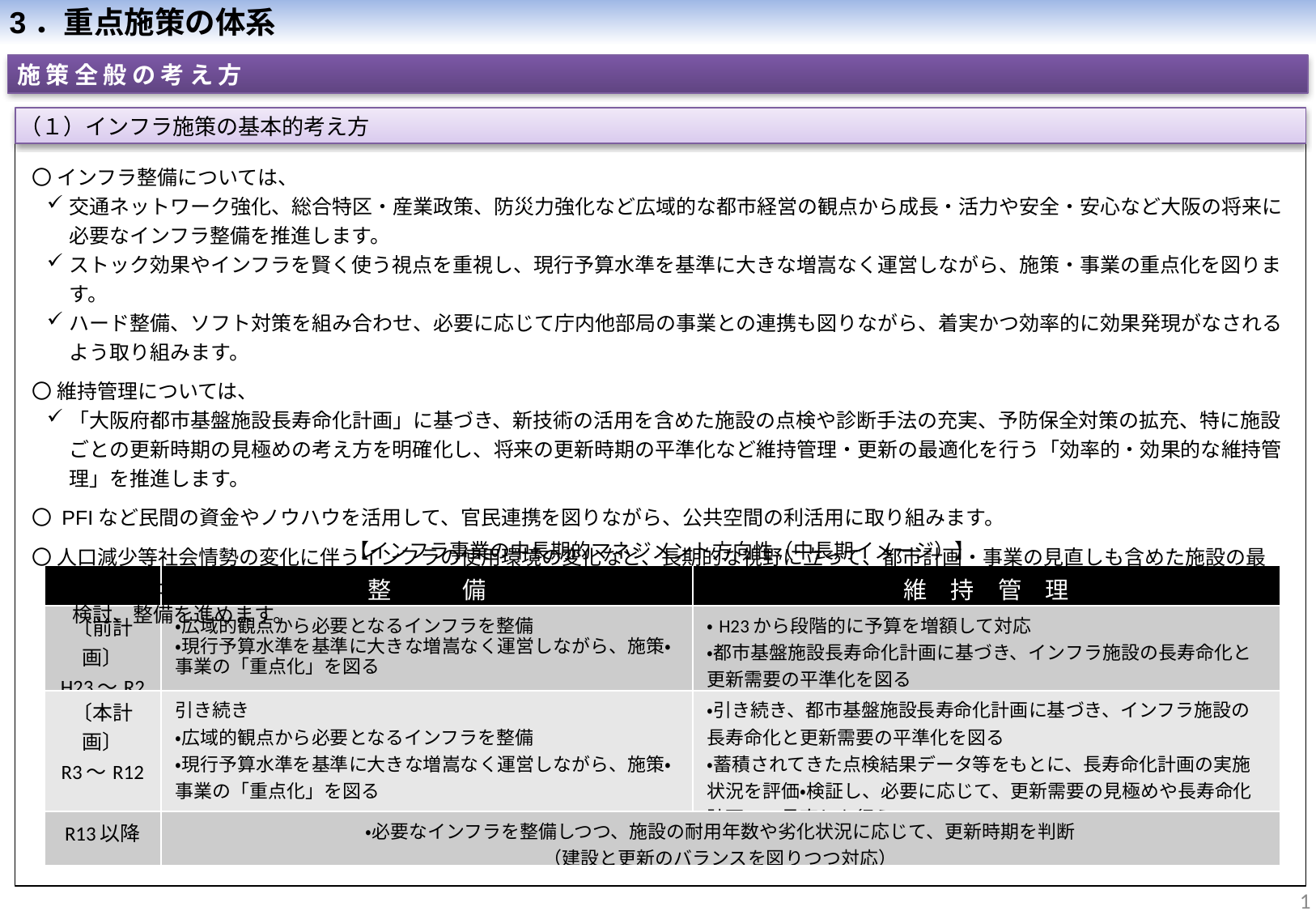

3．重点施策の体系
施策全般の考え方
（１）インフラ施策の基本的考え方

〇 インフラ整備については、
交通ネットワーク強化、総合特区・産業政策、防災力強化など広域的な都市経営の観点から成長・活力や安全・安心など大阪の将来に必要なインフラ整備を推進します。
ストック効果やインフラを賢く使う視点を重視し、現行予算水準を基準に大きな増嵩なく運営しながら、施策・事業の重点化を図ります。
ハード整備、ソフト対策を組み合わせ、必要に応じて庁内他部局の事業との連携も図りながら、着実かつ効率的に効果発現がなされるよう取り組みます。
〇 維持管理については、
「大阪府都市基盤施設長寿命化計画」に基づき、新技術の活用を含めた施設の点検や診断手法の充実、予防保全対策の拡充、特に施設ごとの更新時期の見極めの考え方を明確化し、将来の更新時期の平準化など維持管理・更新の最適化を行う「効率的・効果的な維持管理」を推進します。
〇 PFIなど民間の資金やノウハウを活用して、官民連携を図りながら、公共空間の利活用に取り組みます。
〇 人口減少等社会情勢の変化に伴うインフラの使用環境の変化など、長期的な視野に立って、都市計画・事業の見直しも含めた施設の最適化に向けた
　　検討、整備を進めます。
【インフラ事業の中長期的マネジメント方向性（中長期イメージ）】
|  | 整　　　備 | 維　持　管　理 |
| --- | --- | --- |
| 〔前計画〕 H23～R2 | ・広域的観点から必要となるインフラを整備 ・現行予算水準を基準に大きな増嵩なく運営しながら、施策・事業の「重点化」を図る | ・H23から段階的に予算を増額して対応 ・都市基盤施設長寿命化計画に基づき、インフラ施設の長寿命化と更新需要の平準化を図る |
| 〔本計画〕 R3～R12 | 引き続き ・広域的観点から必要となるインフラを整備 ・現行予算水準を基準に大きな増嵩なく運営しながら、施策・事業の「重点化」を図る | ・引き続き、都市基盤施設長寿命化計画に基づき、インフラ施設の長寿命化と更新需要の平準化を図る ・蓄積されてきた点検結果データ等をもとに、長寿命化計画の実施状況を評価・検証し、必要に応じて、更新需要の見極めや長寿命化計画の　見直しを行う |
| R13以降 | ・必要なインフラを整備しつつ、施設の耐用年数や劣化状況に応じて、更新時期を判断 （建設と更新のバランスを図りつつ対応） |  |
1